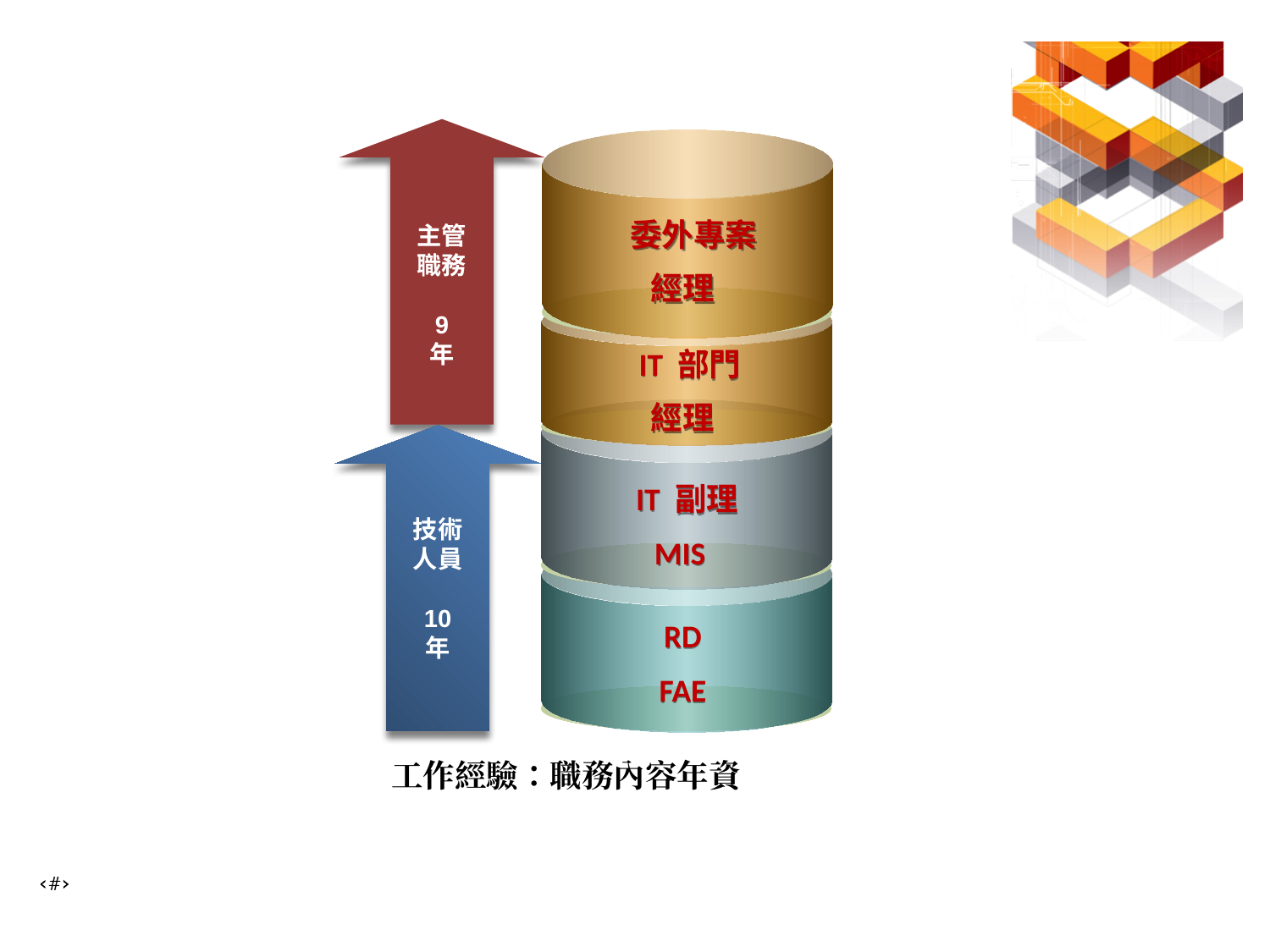

主管
職務

9
年

  委外專案
經理

  IT 部門
經理

技術
人員

10
年

  IT 副理
MIS

RD
FAE
工作經驗：職務內容年資